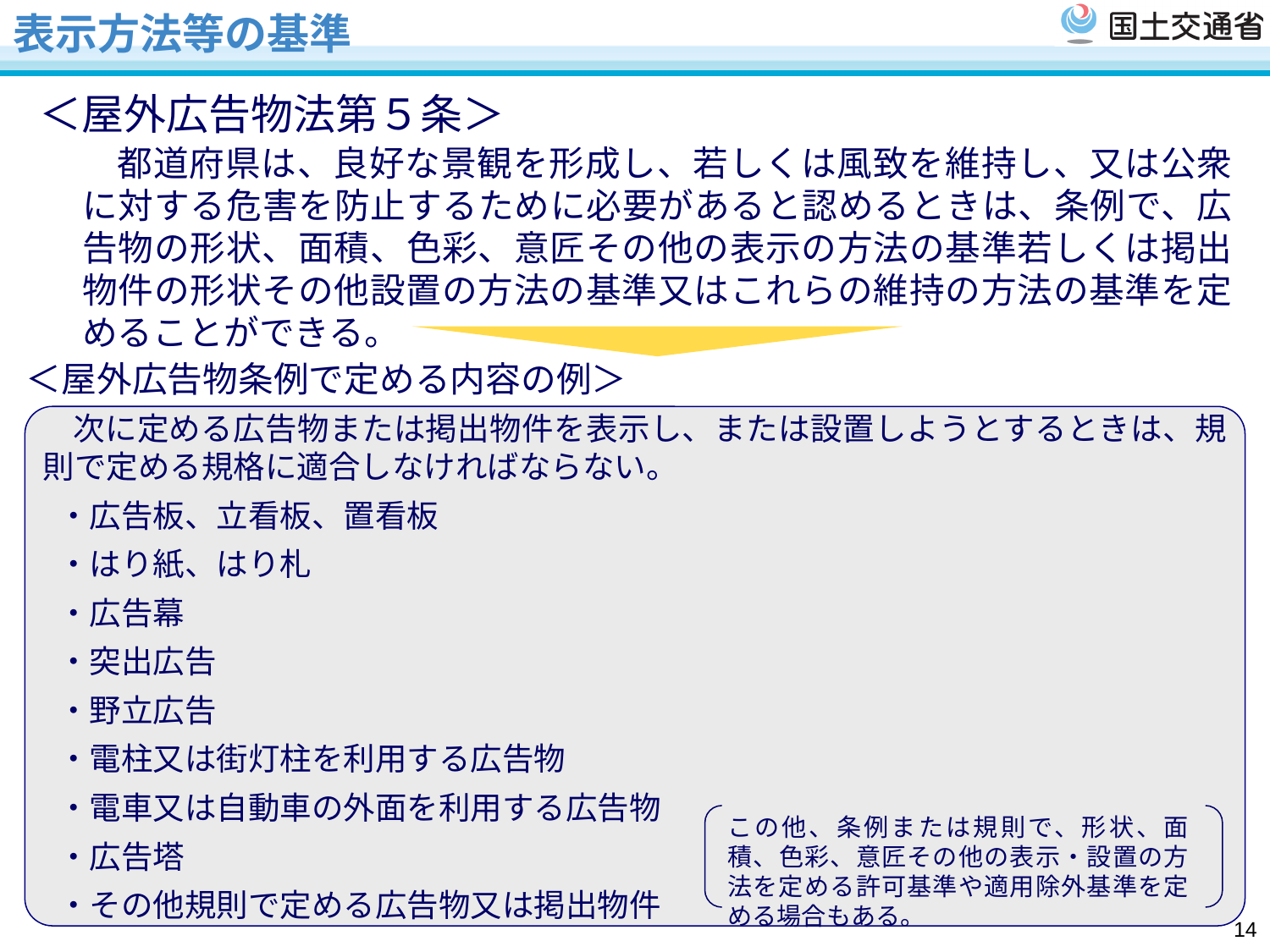

# 表示方法等の基準
＜屋外広告物法第５条＞
都道府県は、良好な景観を形成し、若しくは風致を維持し、又は公衆に対する危害を防止するために必要があると認めるときは、条例で、広告物の形状、面積、色彩、意匠その他の表示の方法の基準若しくは掲出物件の形状その他設置の方法の基準又はこれらの維持の方法の基準を定めることができる。

＜屋外広告物条例で定める内容の例＞
次に定める広告物または掲出物件を表示し、または設置しようとするときは、規則で定める規格に適合しなければならない。
 ・広告板、立看板、置看板
 ・はり紙、はり札
 ・広告幕
 ・突出広告
 ・野立広告
 ・電柱又は街灯柱を利用する広告物
 ・電車又は自動車の外面を利用する広告物
 ・広告塔
 ・その他規則で定める広告物又は掲出物件

この他、条例または規則で、形状、面積、色彩、意匠その他の表示・設置の方法を定める許可基準や適用除外基準を定める場合もある。
14